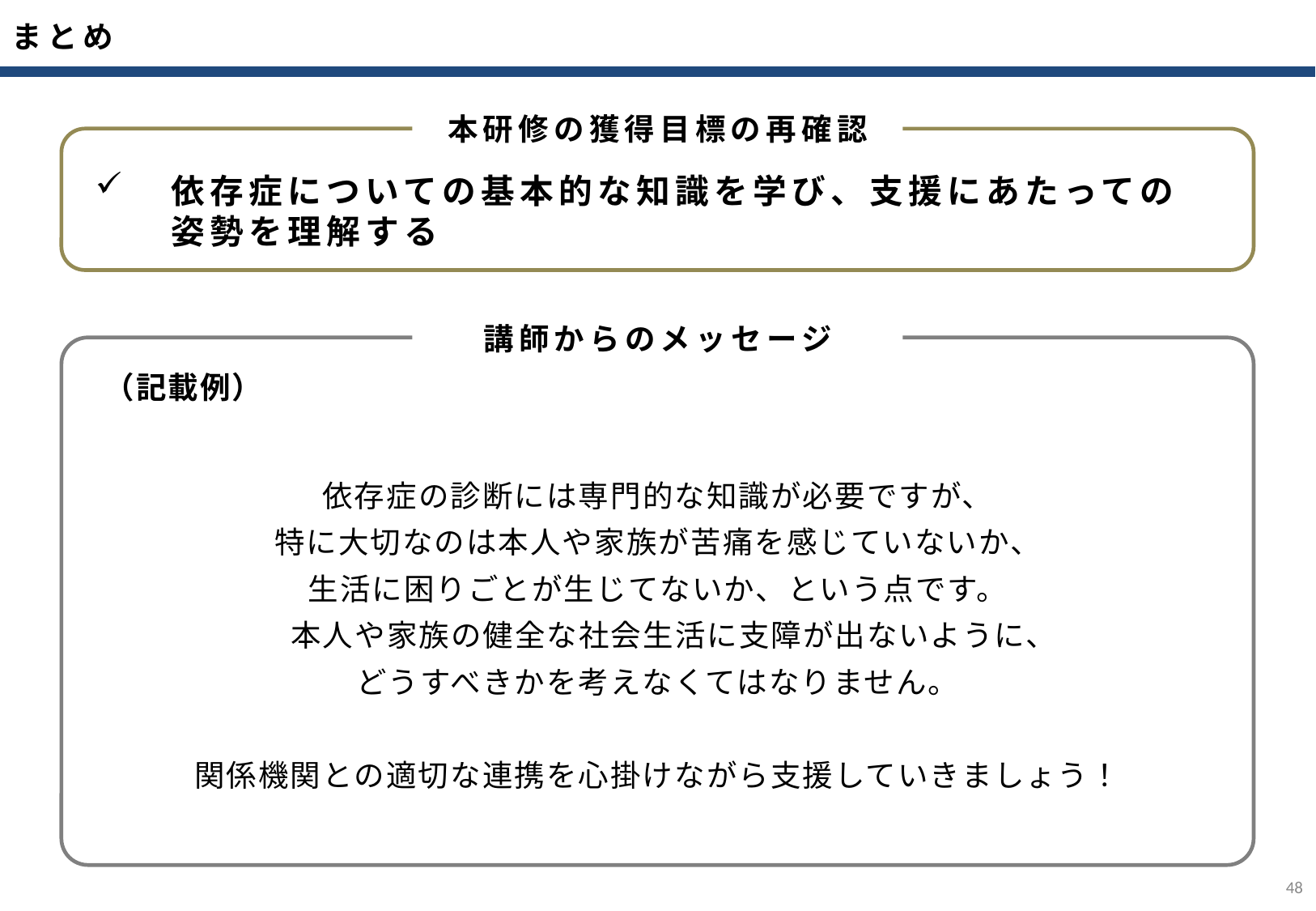

まとめ
本研修の獲得目標の再確認

依存症についての基本的な知識を学び、支援にあたっての
姿勢を理解する
講師からのメッセージ

（記載例）
依存症の診断には専門的な知識が必要ですが、
特に大切なのは本人や家族が苦痛を感じていないか、
生活に困りごとが生じてないか、という点です。
　本人や家族の健全な社会生活に支障が出ないように、
どうすべきかを考えなくてはなりません。

関係機関との適切な連携を心掛けながら支援していきましょう！
48